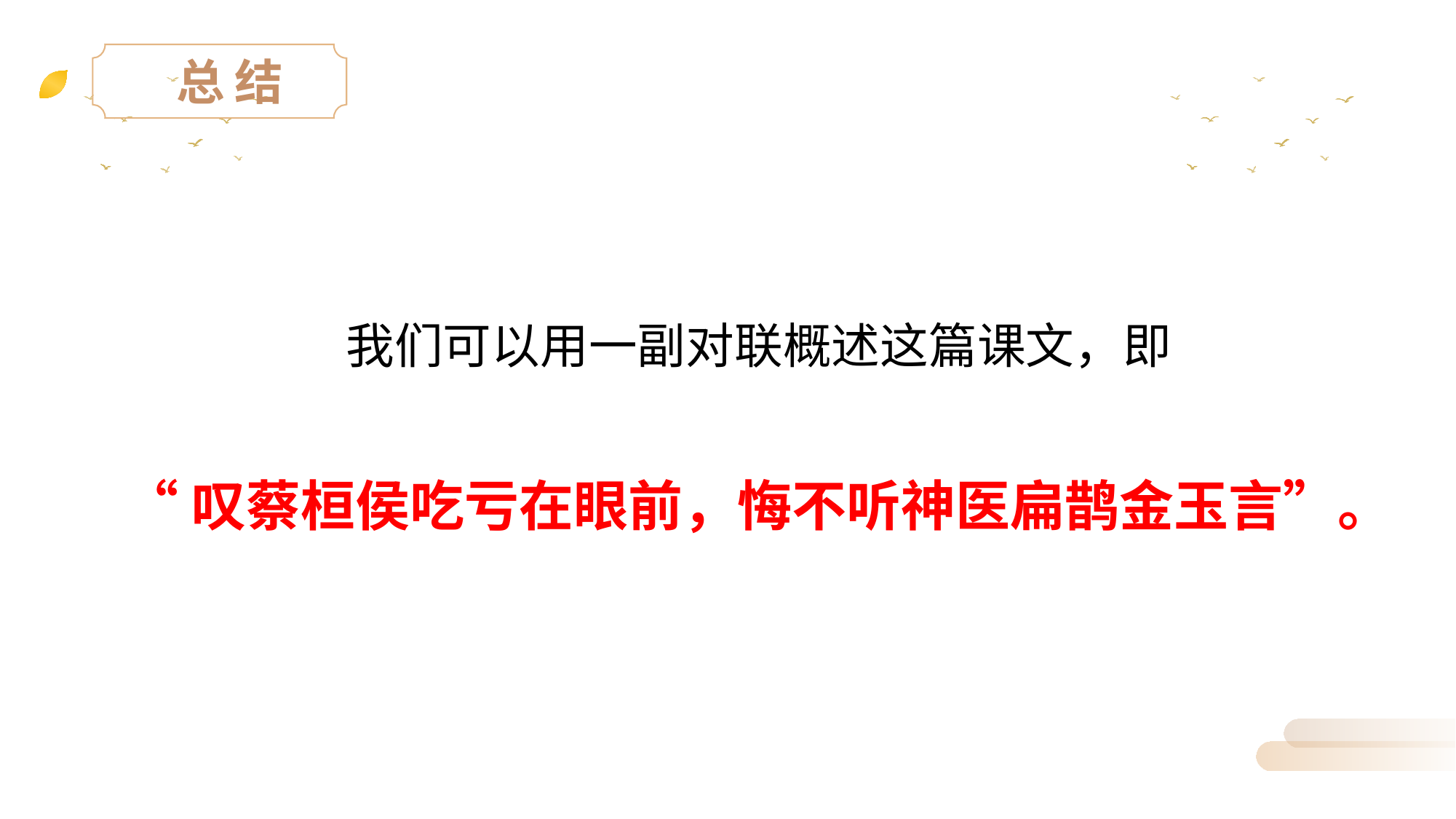

总结
    我们可以用一副对联概述这篇课文，即
“叹蔡桓侯吃亏在眼前，悔不听神医扁鹊金玉言”。